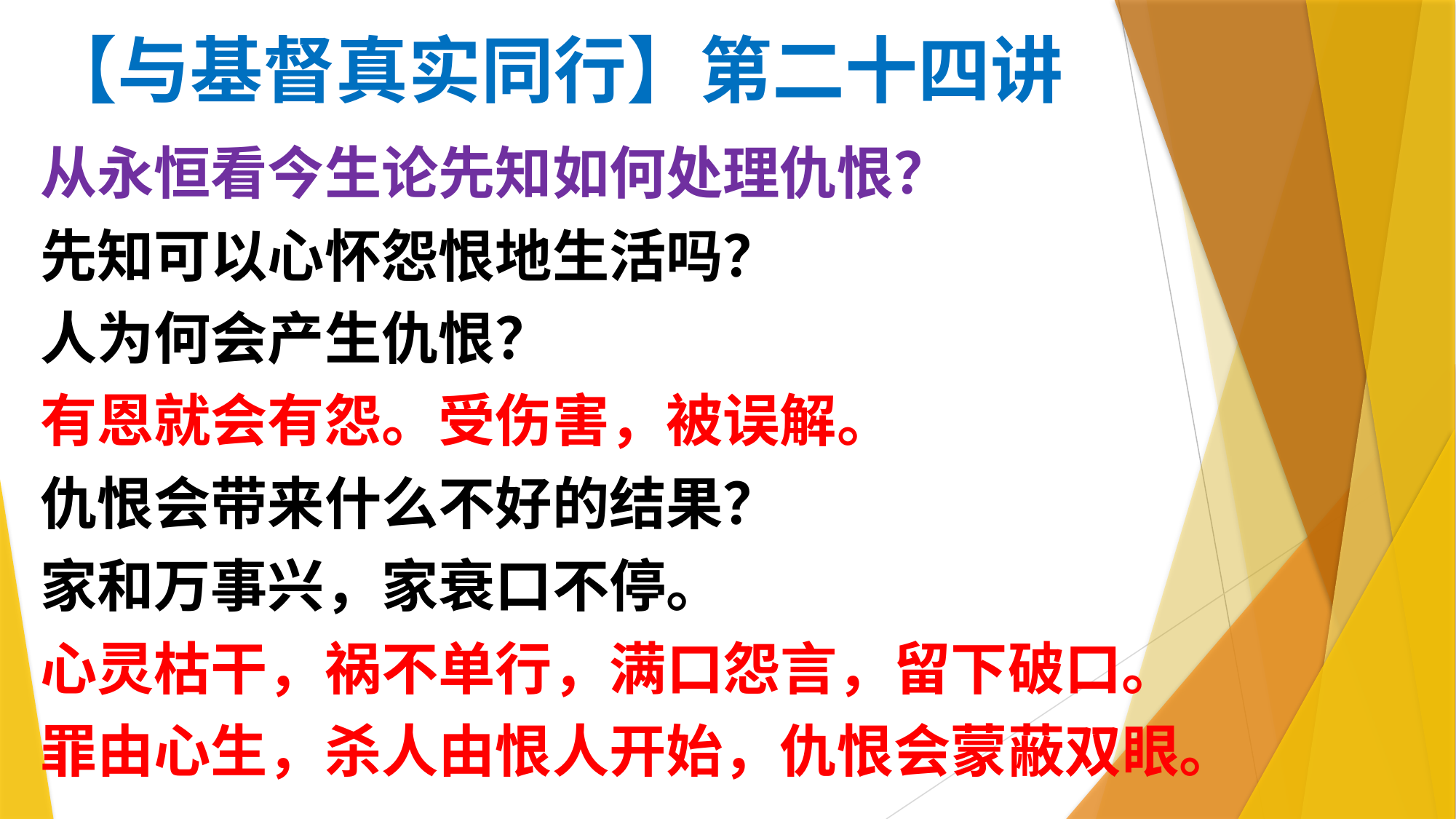

# 【与基督真实同行】第二十四讲
从永恒看今生论先知如何处理仇恨？
先知可以心怀怨恨地生活吗？
人为何会产生仇恨？
有恩就会有怨。受伤害，被误解。
仇恨会带来什么不好的结果？
家和万事兴，家衰口不停。
心灵枯干，祸不单行，满口怨言，留下破口。
罪由心生，杀人由恨人开始，仇恨会蒙蔽双眼。